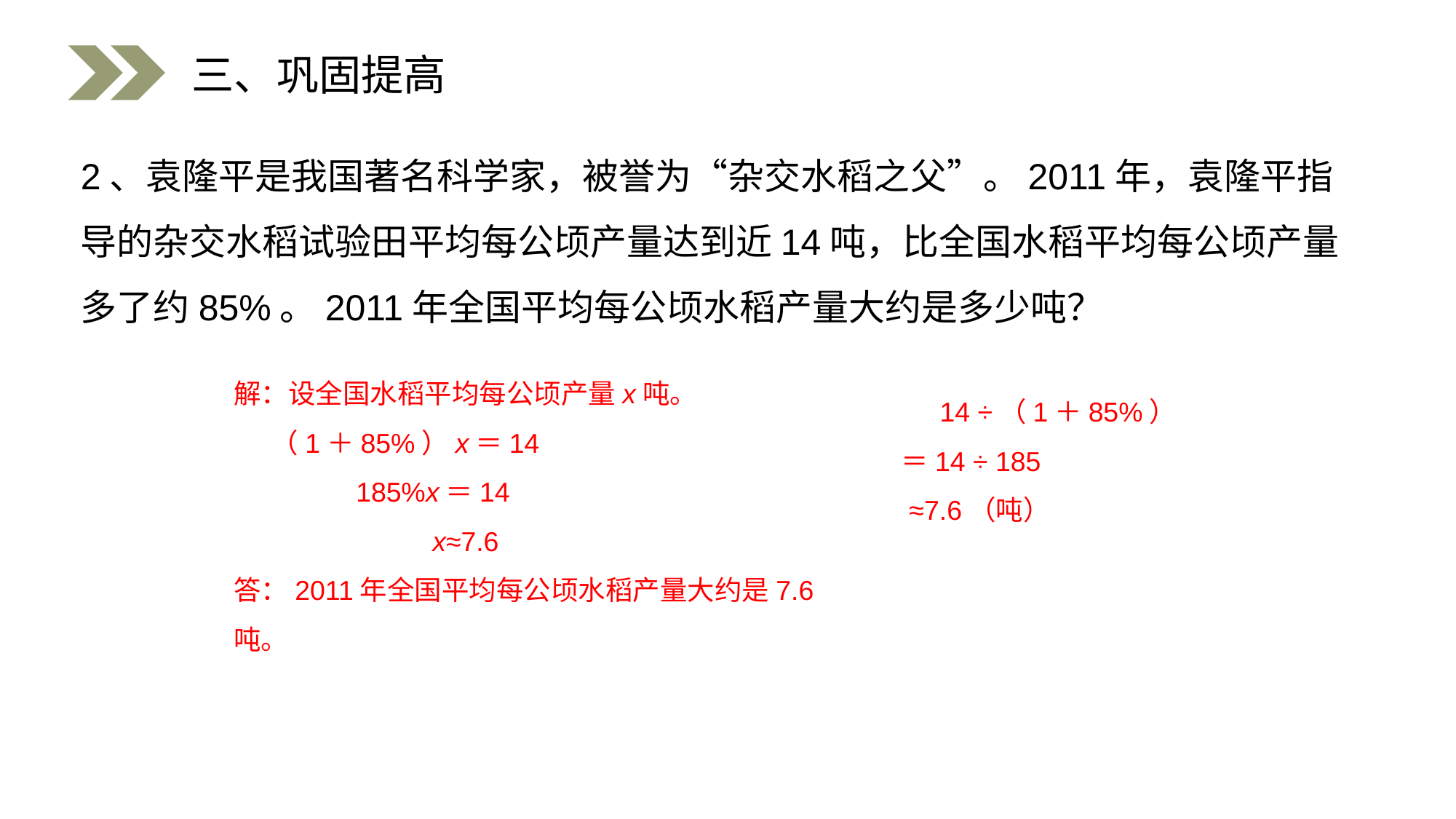

三、巩固提高
2、袁隆平是我国著名科学家，被誉为“杂交水稻之父”。2011年，袁隆平指导的杂交水稻试验田平均每公顷产量达到近14吨，比全国水稻平均每公顷产量多了约85%。2011年全国平均每公顷水稻产量大约是多少吨？
解：设全国水稻平均每公顷产量x吨。
     （1＋85%）x＝14
                185%x＝14
                          x≈7.6
答：2011年全国平均每公顷水稻产量大约是7.6吨。
              14 ÷（1＋85%）
          ＝14 ÷ 185
          ≈7.6（吨）